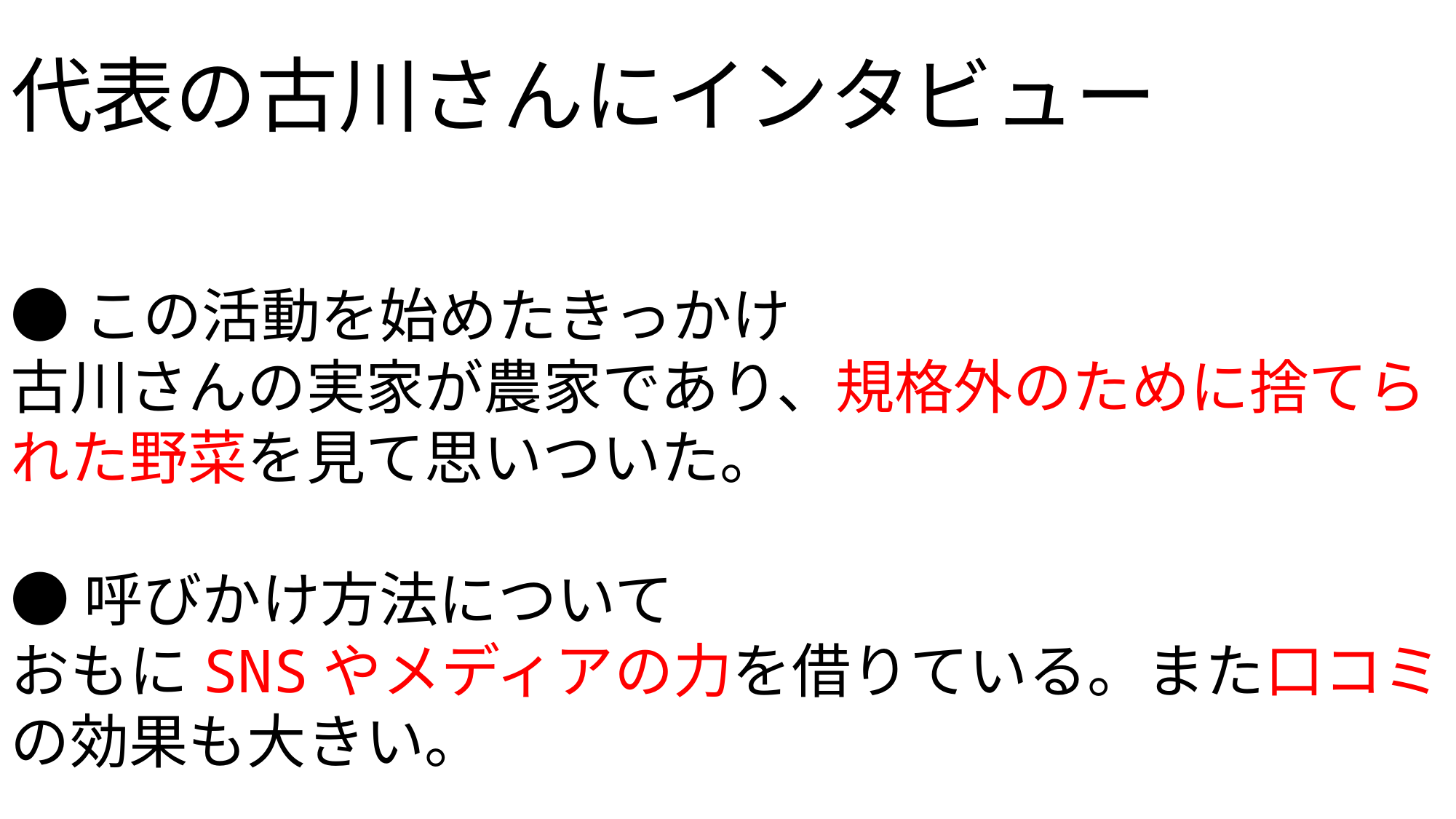

# 代表の古川さんにインタビュー
●この活動を始めたきっかけ
古川さんの実家が農家であり、規格外のために捨てられた野菜を見て思いついた。

●呼びかけ方法について
おもにSNSやメディアの力を借りている。また口コミの効果も大きい。